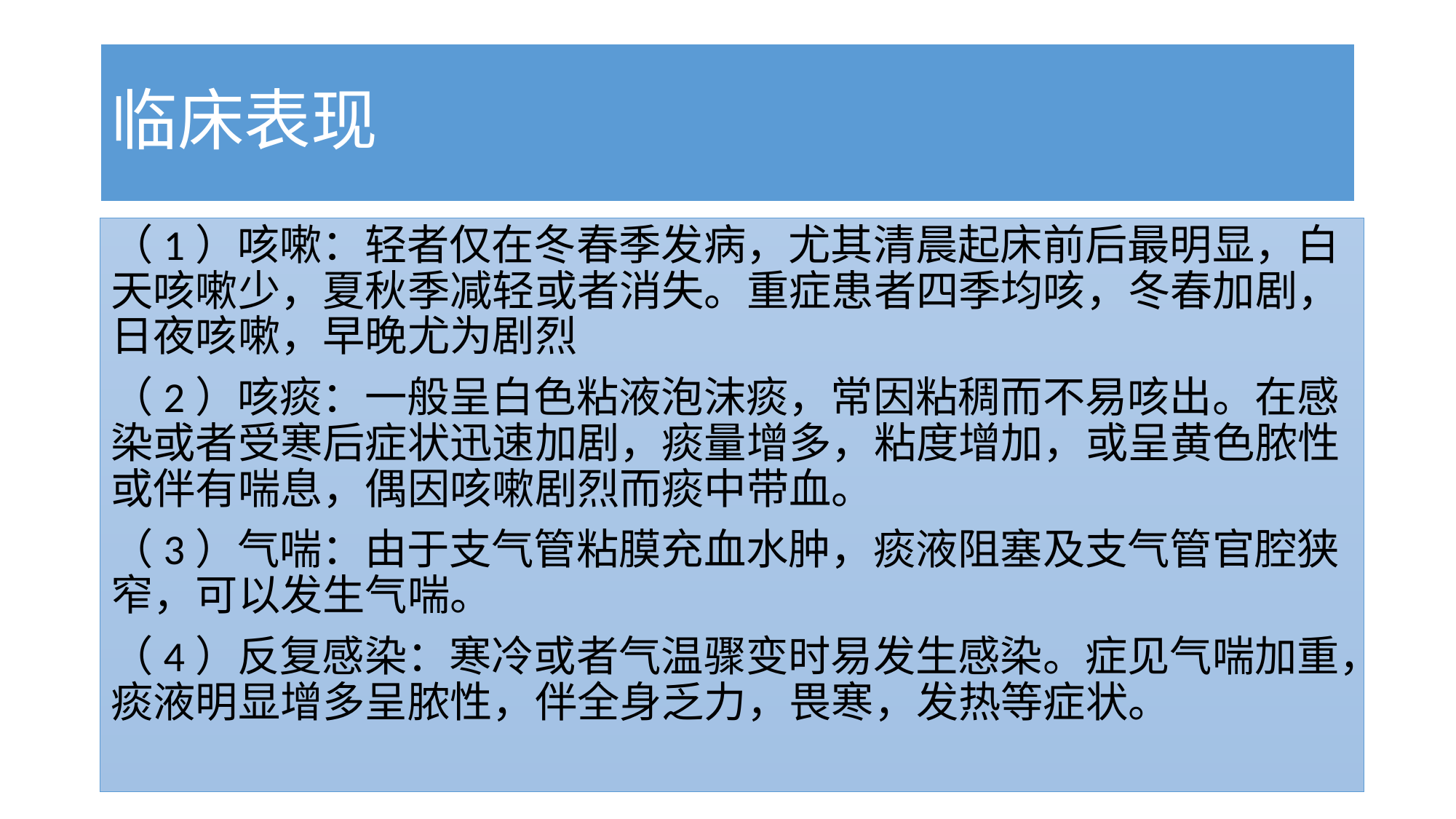

临床表现

（1）咳嗽：轻者仅在冬春季发病，尤其清晨起床前后最明显，白天咳嗽少，夏秋季减轻或者消失。重症患者四季均咳，冬春加剧，日夜咳嗽，早晚尤为剧烈
（2）咳痰：一般呈白色粘液泡沫痰，常因粘稠而不易咳出。在感染或者受寒后症状迅速加剧，痰量增多，粘度增加，或呈黄色脓性或伴有喘息，偶因咳嗽剧烈而痰中带血。
（3）气喘：由于支气管粘膜充血水肿，痰液阻塞及支气管官腔狭窄，可以发生气喘。
（4）反复感染：寒冷或者气温骤变时易发生感染。症见气喘加重，痰液明显增多呈脓性，伴全身乏力，畏寒，发热等症状。